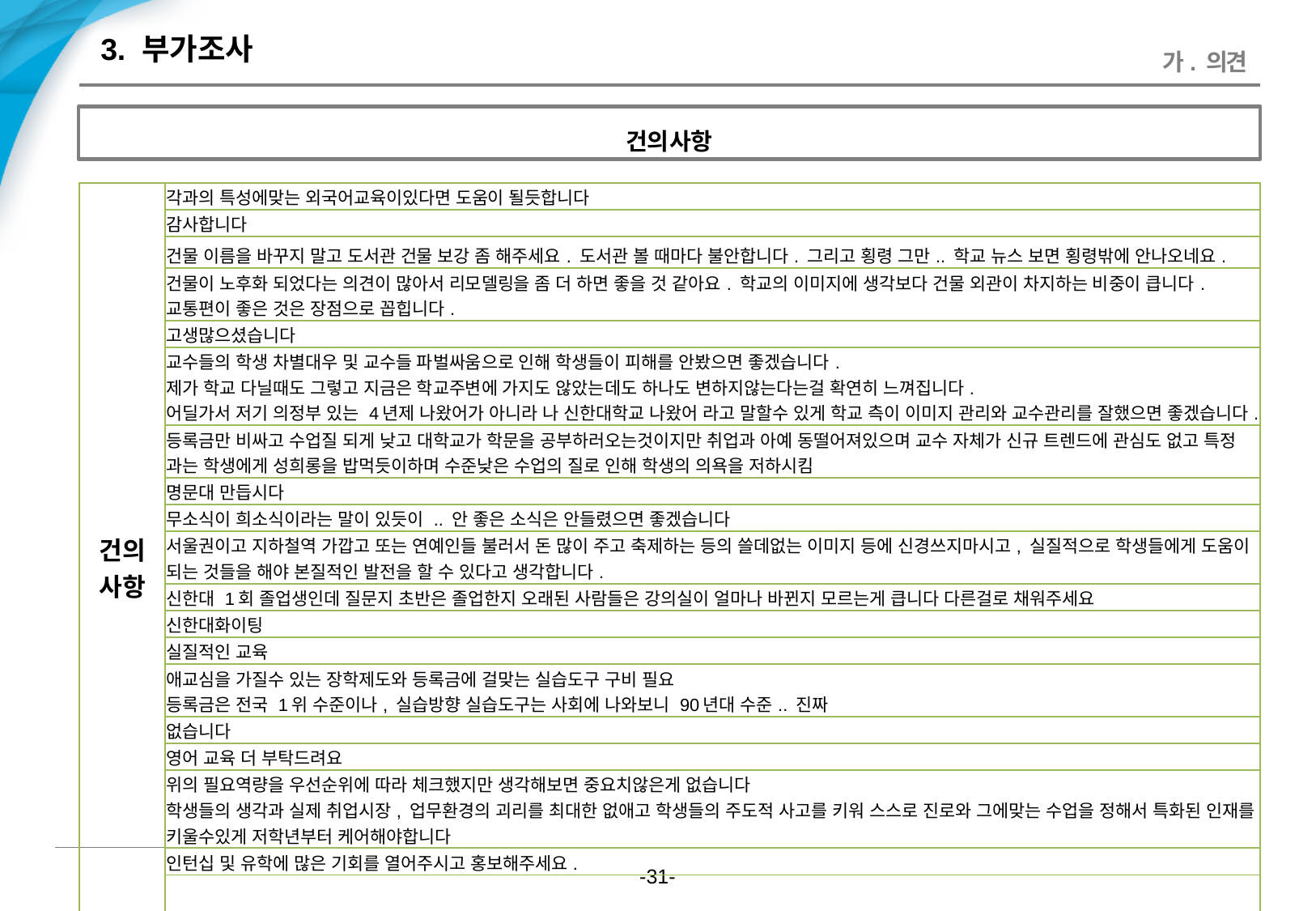

# 3. 부가조사
가. 의견
건의사항
| 건의 사항 | 각과의 특성에맞는 외국어교육이있다면 도움이 될듯합니다 |
| --- | --- |
|  | 감사합니다 |
|  | 건물 이름을 바꾸지 말고 도서관 건물 보강 좀 해주세요. 도서관 볼 때마다 불안합니다. 그리고 횡령 그만.. 학교 뉴스 보면 횡령밖에 안나오네요. |
|  | 건물이 노후화 되었다는 의견이 많아서 리모델링을 좀 더 하면 좋을 것 같아요. 학교의 이미지에 생각보다 건물 외관이 차지하는 비중이 큽니다. 교통편이 좋은 것은 장점으로 꼽힙니다. |
|  | 고생많으셨습니다 |
|  | 교수들의 학생 차별대우 및 교수들 파벌싸움으로 인해 학생들이 피해를 안봤으면 좋겠습니다. 제가 학교 다닐때도 그렇고 지금은 학교주변에 가지도 않았는데도 하나도 변하지않는다는걸 확연히 느껴집니다. 어딜가서 저기 의정부 있는 4년제 나왔어가 아니라 나 신한대학교 나왔어 라고 말할수 있게 학교 측이 이미지 관리와 교수관리를 잘했으면 좋겠습니다. |
|  | 등록금만 비싸고 수업질 되게 낮고 대학교가 학문을 공부하러오는것이지만 취업과 아예 동떨어져있으며 교수 자체가 신규 트렌드에 관심도 없고 특정 과는 학생에게 성희롱을 밥먹듯이하며 수준낮은 수업의 질로 인해 학생의 의욕을 저하시킴 |
|  | 명문대 만듭시다 |
|  | 무소식이 희소식이라는 말이 있듯이 .. 안 좋은 소식은 안들렸으면 좋겠습니다 |
|  | 서울권이고 지하철역 가깝고 또는 연예인들 불러서 돈 많이 주고 축제하는 등의 쓸데없는 이미지 등에 신경쓰지마시고, 실질적으로 학생들에게 도움이 되는 것들을 해야 본질적인 발전을 할 수 있다고 생각합니다. |
|  | 신한대 1회 졸업생인데 질문지 초반은 졸업한지 오래된 사람들은 강의실이 얼마나 바뀐지 모르는게 큽니다 다른걸로 채워주세요 |
|  | 신한대화이팅 |
|  | 실질적인 교육 |
|  | 애교심을 가질수 있는 장학제도와 등록금에 걸맞는 실습도구 구비 필요 등록금은 전국 1위 수준이나, 실습방향 실습도구는 사회에 나와보니 90년대 수준.. 진짜 |
|  | 없습니다 |
|  | 영어 교육 더 부탁드려요 |
|  | 위의 필요역량을 우선순위에 따라 체크했지만 생각해보면 중요치않은게 없습니다 학생들의 생각과 실제 취업시장, 업무환경의 괴리를 최대한 없애고 학생들의 주도적 사고를 키워 스스로 진로와 그에맞는 수업을 정해서 특화된 인재를 키울수있게 저학년부터 케어해야합니다 |
|  | 인턴십 및 유학에 많은 기회를 열어주시고 홍보해주세요. |
|  | 임상 실습 다양화 |
-31-